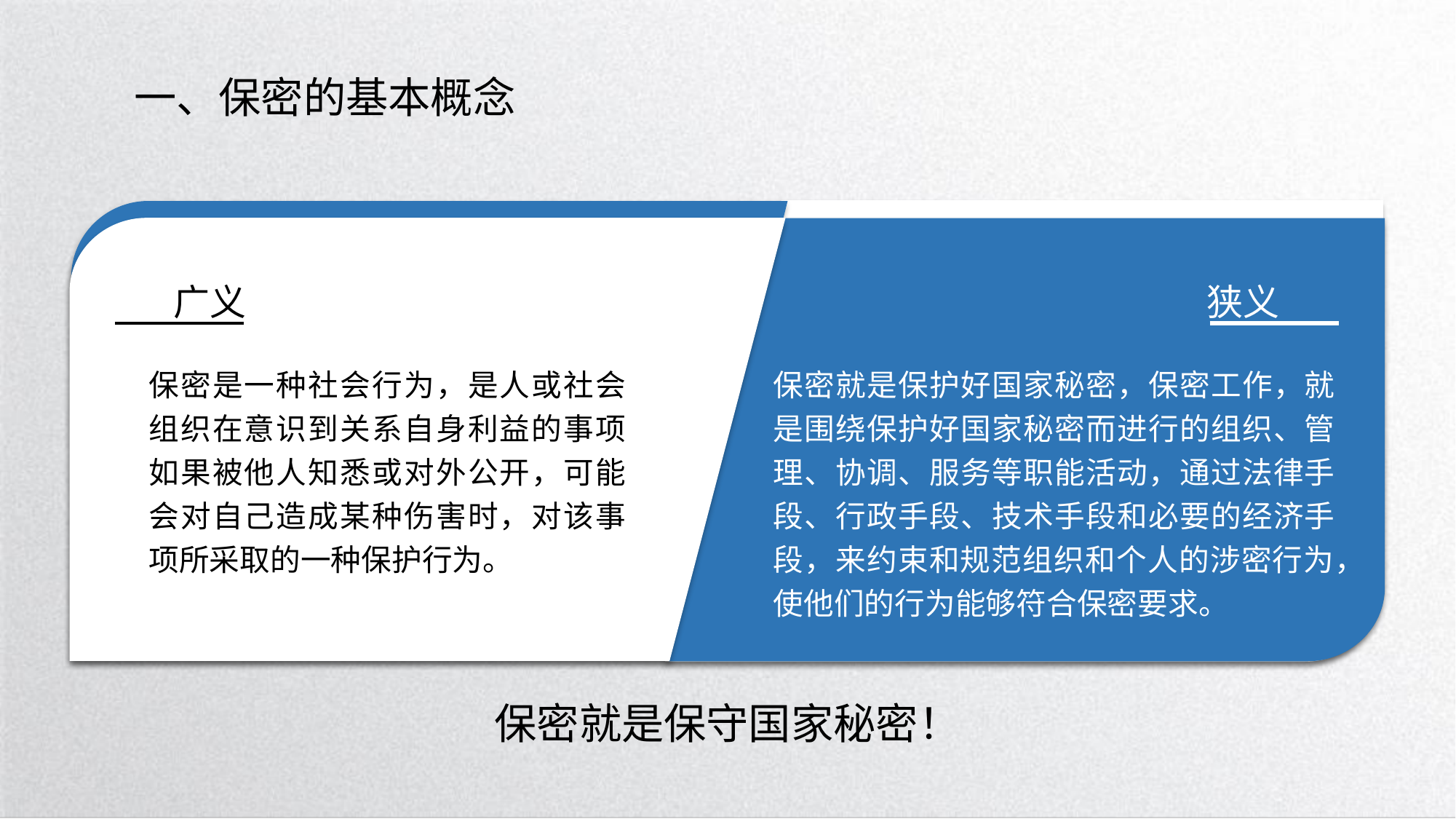

一、保密的基本概念

广义
狭义
保密是一种社会行为，是人或社会组织在意识到关系自身利益的事项如果被他人知悉或对外公开，可能会对自己造成某种伤害时，对该事项所采取的一种保护行为。
保密就是保护好国家秘密，保密工作，就是围绕保护好国家秘密而进行的组织、管理、协调、服务等职能活动，通过法律手段、行政手段、技术手段和必要的经济手段，来约束和规范组织和个人的涉密行为，使他们的行为能够符合保密要求。
保密就是保守国家秘密！